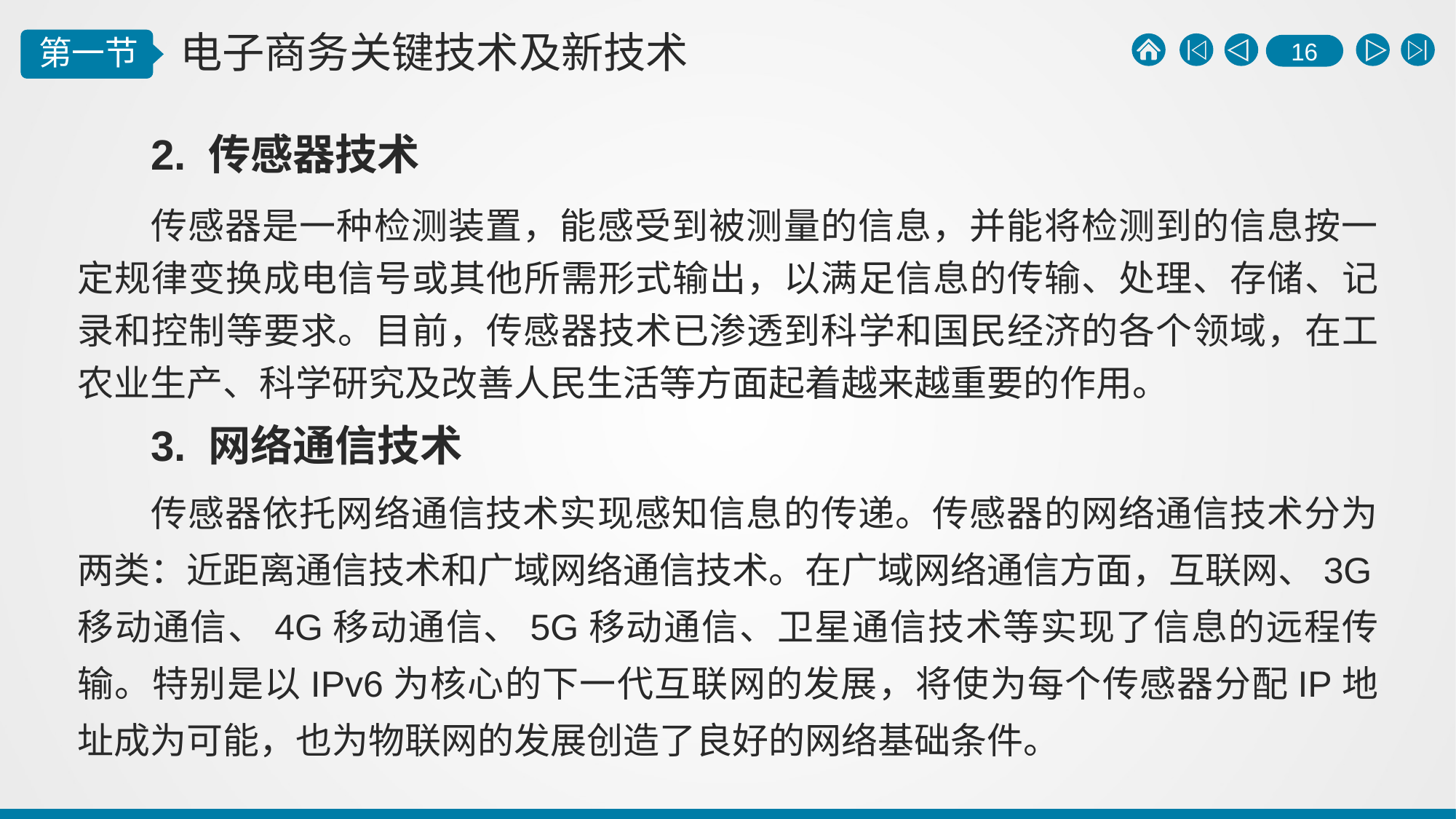

2. 传感器技术
传感器是一种检测装置，能感受到被测量的信息，并能将检测到的信息按一定规律变换成电信号或其他所需形式输出，以满足信息的传输、处理、存储、记录和控制等要求。目前，传感器技术已渗透到科学和国民经济的各个领域，在工农业生产、科学研究及改善人民生活等方面起着越来越重要的作用。
3. 网络通信技术
传感器依托网络通信技术实现感知信息的传递。传感器的网络通信技术分为两类：近距离通信技术和广域网络通信技术。在广域网络通信方面，互联网、3G移动通信、4G移动通信、5G移动通信、卫星通信技术等实现了信息的远程传输。特别是以IPv6为核心的下一代互联网的发展，将使为每个传感器分配IP地址成为可能，也为物联网的发展创造了良好的网络基础条件。